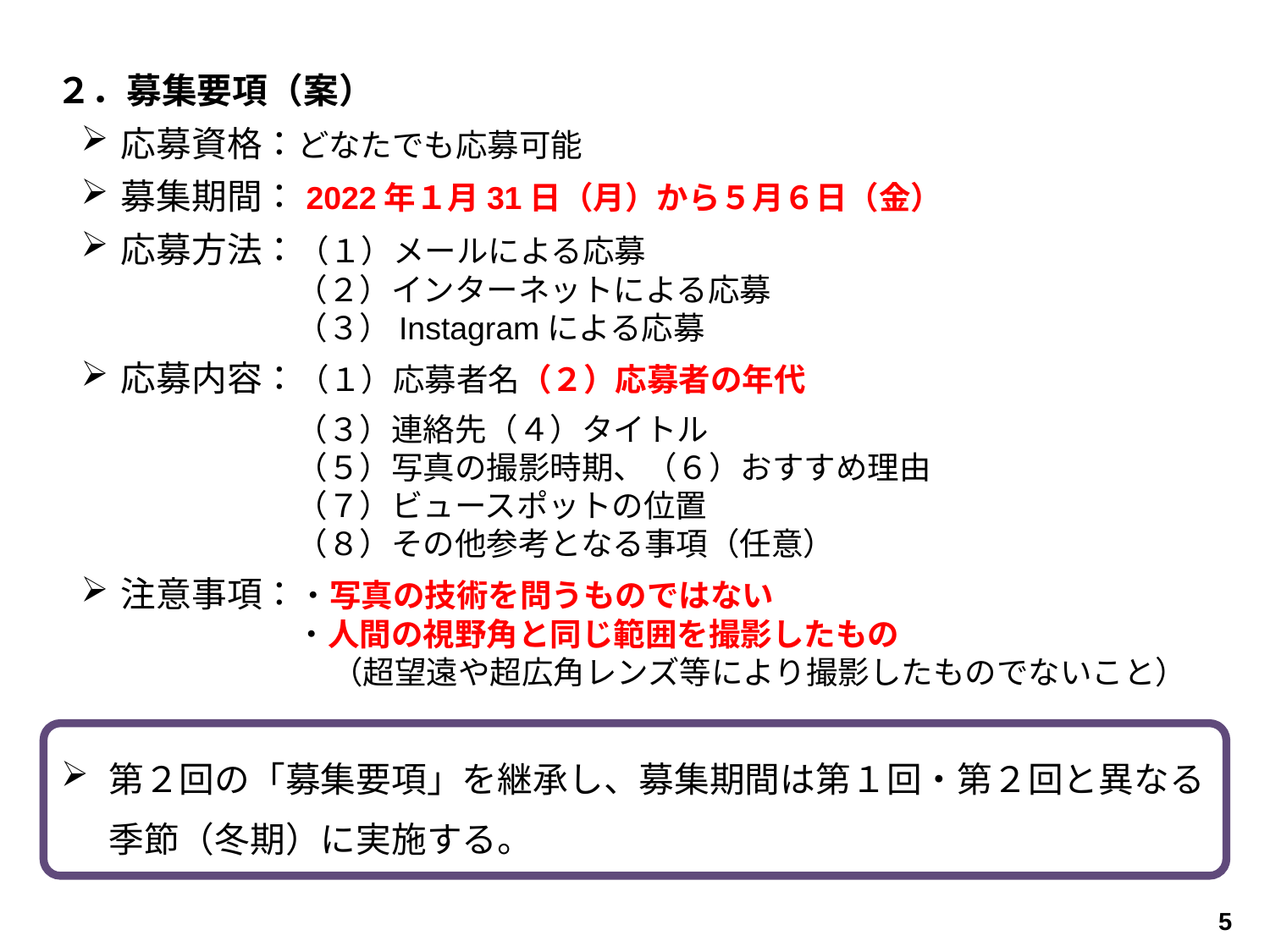

２．募集要項（案）
応募資格：どなたでも応募可能
募集期間：2022年１月31日（月）から５月６日（金）
応募方法：（１）メールによる応募
（２）インターネットによる応募
（３）Instagramによる応募
応募内容：（１）応募者名（２）応募者の年代
（３）連絡先（４）タイトル
（５）写真の撮影時期、（６）おすすめ理由
（７）ビュースポットの位置
（８）その他参考となる事項（任意）
注意事項：・写真の技術を問うものではない
・人間の視野角と同じ範囲を撮影したもの
（超望遠や超広角レンズ等により撮影したものでないこと）
第２回の「募集要項」を継承し、募集期間は第１回・第２回と異なる季節（冬期）に実施する。
5